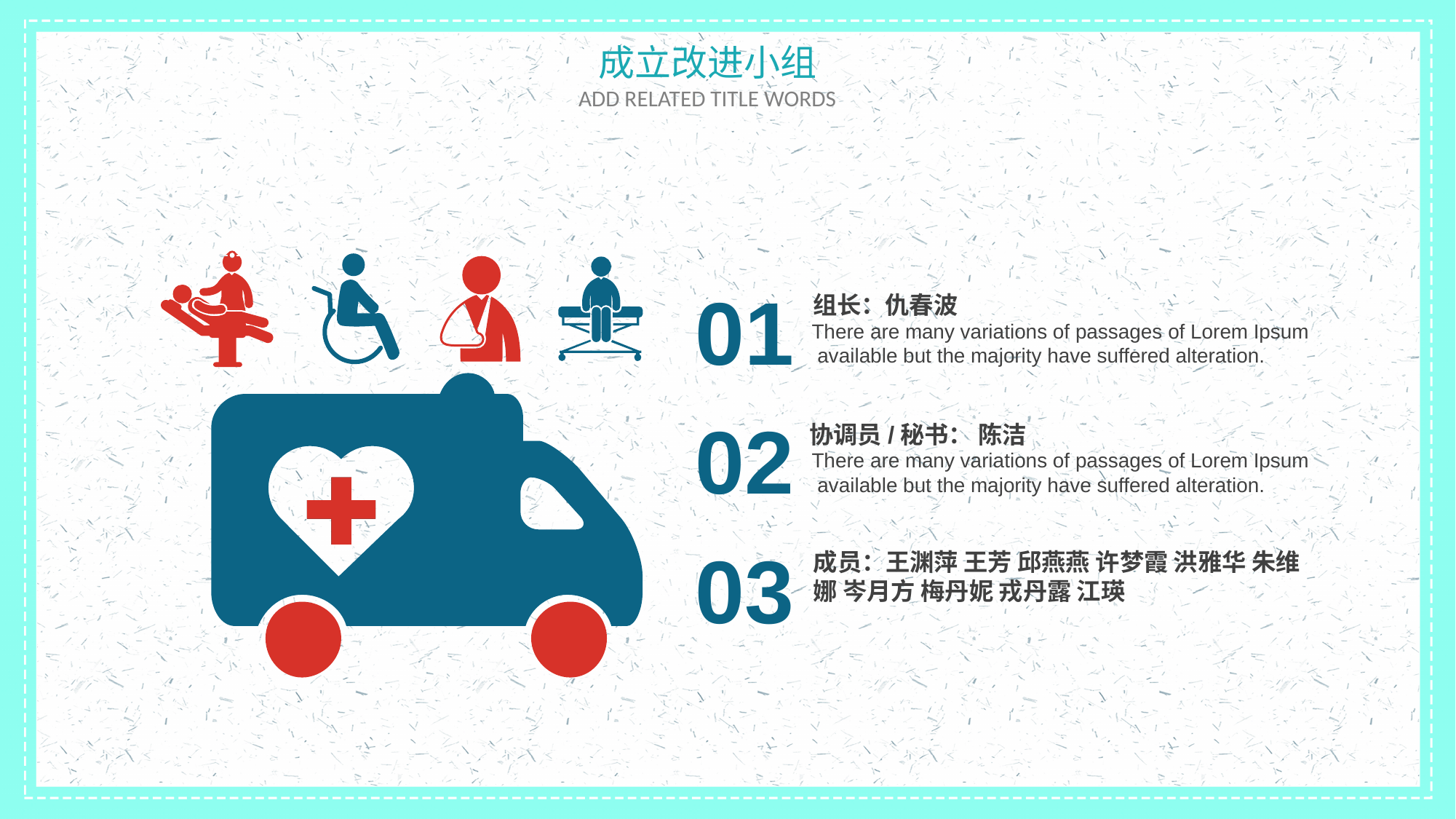

成立改进小组
ADD RELATED TITLE WORDS

01
组长：仇春波
There are many variations of passages of Lorem Ipsum
 available but the majority have suffered alteration.

02
协调员/秘书： 陈洁
There are many variations of passages of Lorem Ipsum
 available but the majority have suffered alteration.
03
成员：王渊萍 王芳 邱燕燕 许梦霞 洪雅华 朱维娜 岑月方 梅丹妮 戎丹露 江瑛